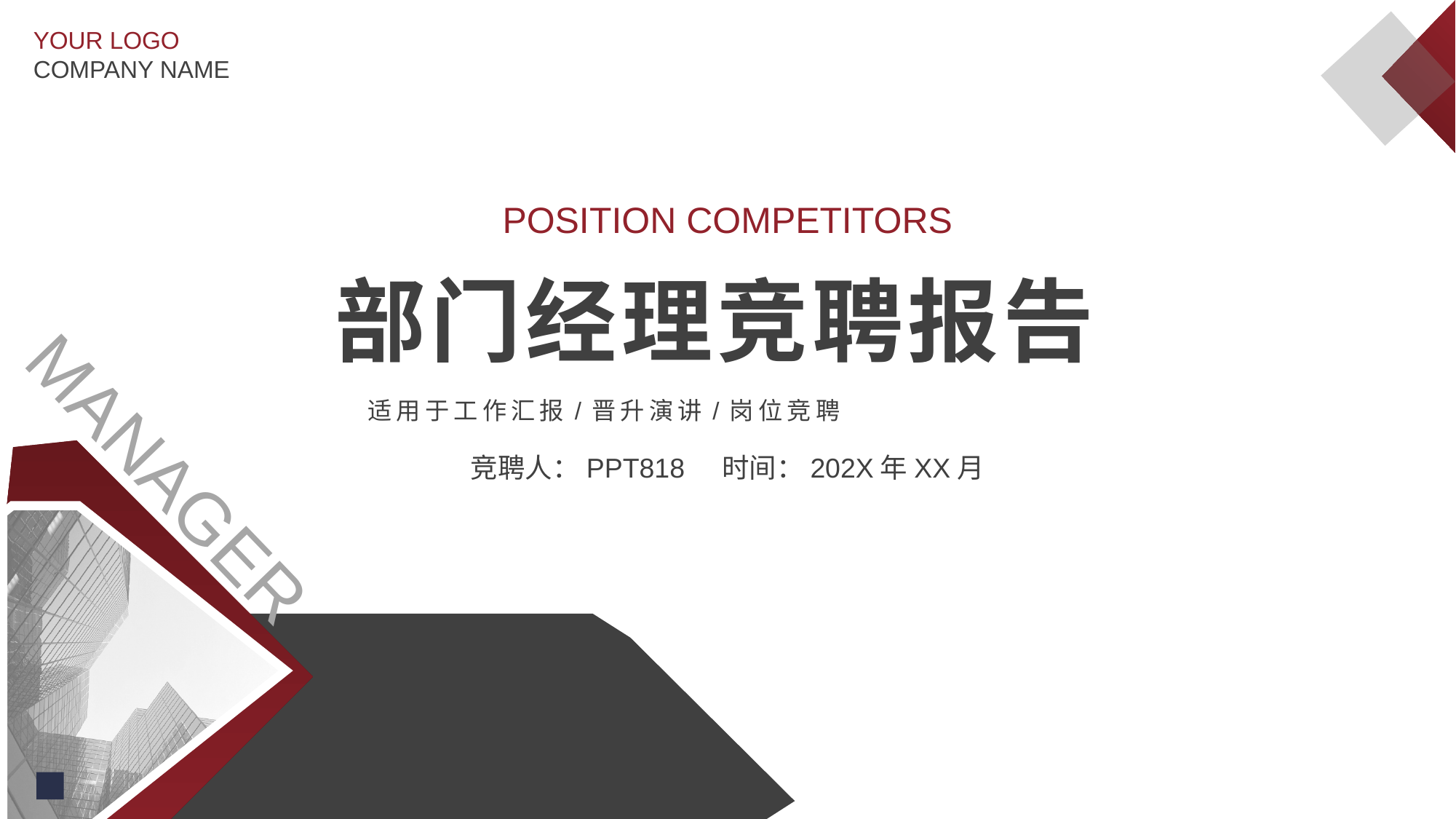

YOUR LOGO
COMPANY NAME

POSITION COMPETITORS
部门经理竞聘报告
适用于工作汇报/晋升演讲/岗位竞聘
MANAGER
竞聘人：PPT818    时间：202X年XX月